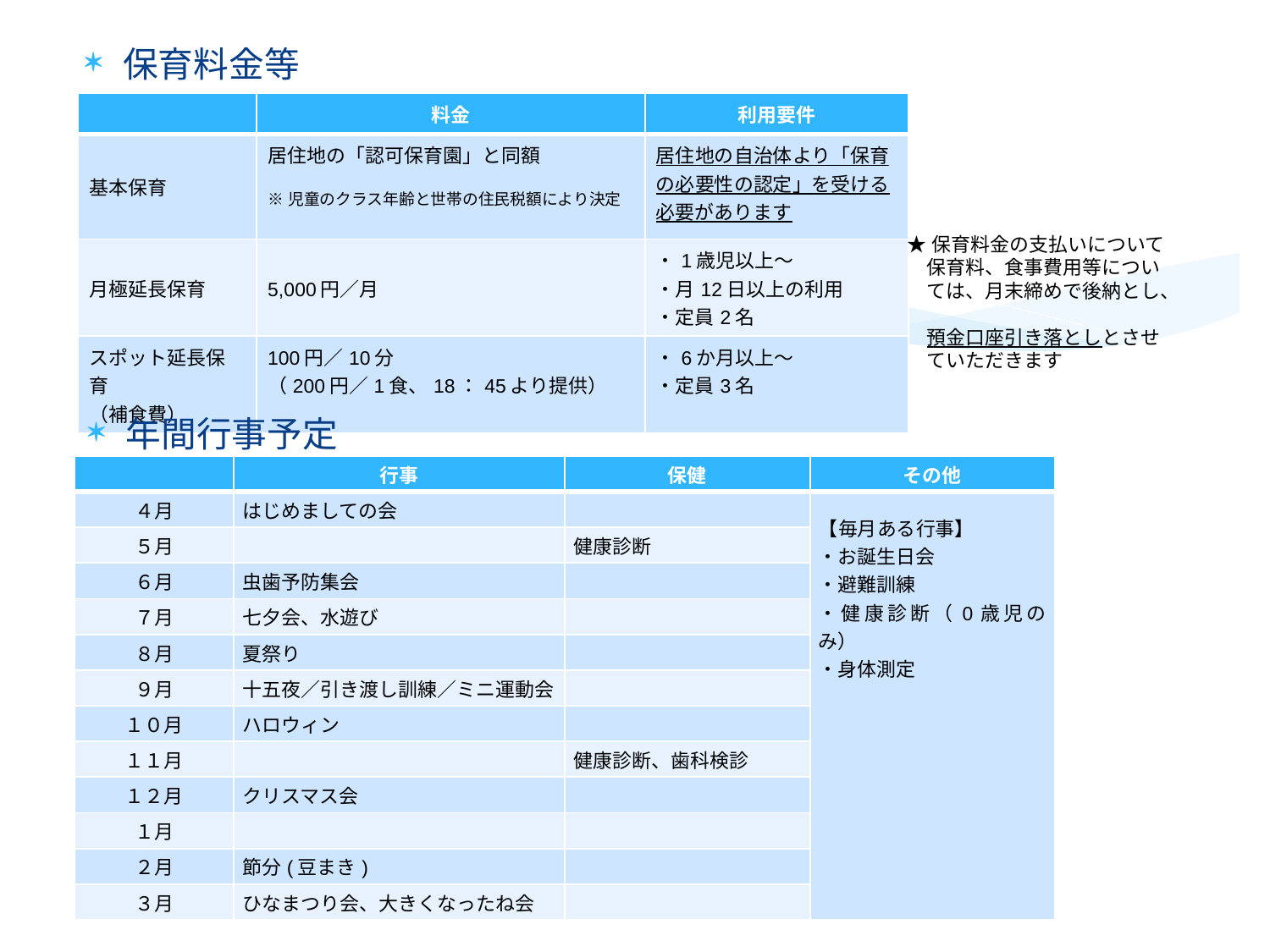

保育料金等
|  | 料金 | 利用要件 |
| --- | --- | --- |
| 基本保育 | 居住地の「認可保育園」と同額 ※児童のクラス年齢と世帯の住民税額により決定 | 居住地の自治体より「保育の必要性の認定」を受ける必要があります |
| 月極延長保育 | 5,000円／月 | ・1歳児以上～ ・月12日以上の利用 ・定員2名 |
| スポット延長保育 （補食費） | 100円／10分 （200円／1食、18：45より提供） | ・6か月以上～ ・定員3名 |
★保育料金の支払いについて
　保育料、食事費用等につい
　ては、月末締めで後納とし、
　預金口座引き落としとさせ
　ていただきます
年間行事予定
|  | 行事 | 保健 | その他 |
| --- | --- | --- | --- |
| ４月 | はじめましての会 |  | 【毎月ある行事】 ・お誕生日会 ・避難訓練 ・健康診断（0歳児のみ） ・身体測定 |
| ５月 |  | 健康診断 |  |
| ６月 | 虫歯予防集会 |  |  |
| ７月 | 七夕会、水遊び |  |  |
| ８月 | 夏祭り |  |  |
| ９月 | 十五夜／引き渡し訓練／ミニ運動会 |  |  |
| １０月 | ハロウィン |  |  |
| １１月 |  | 健康診断、歯科検診 |  |
| １２月 | クリスマス会 |  |  |
| １月 |  |  |  |
| ２月 | 節分(豆まき) |  |  |
| ３月 | ひなまつり会、大きくなったね会 |  |  |